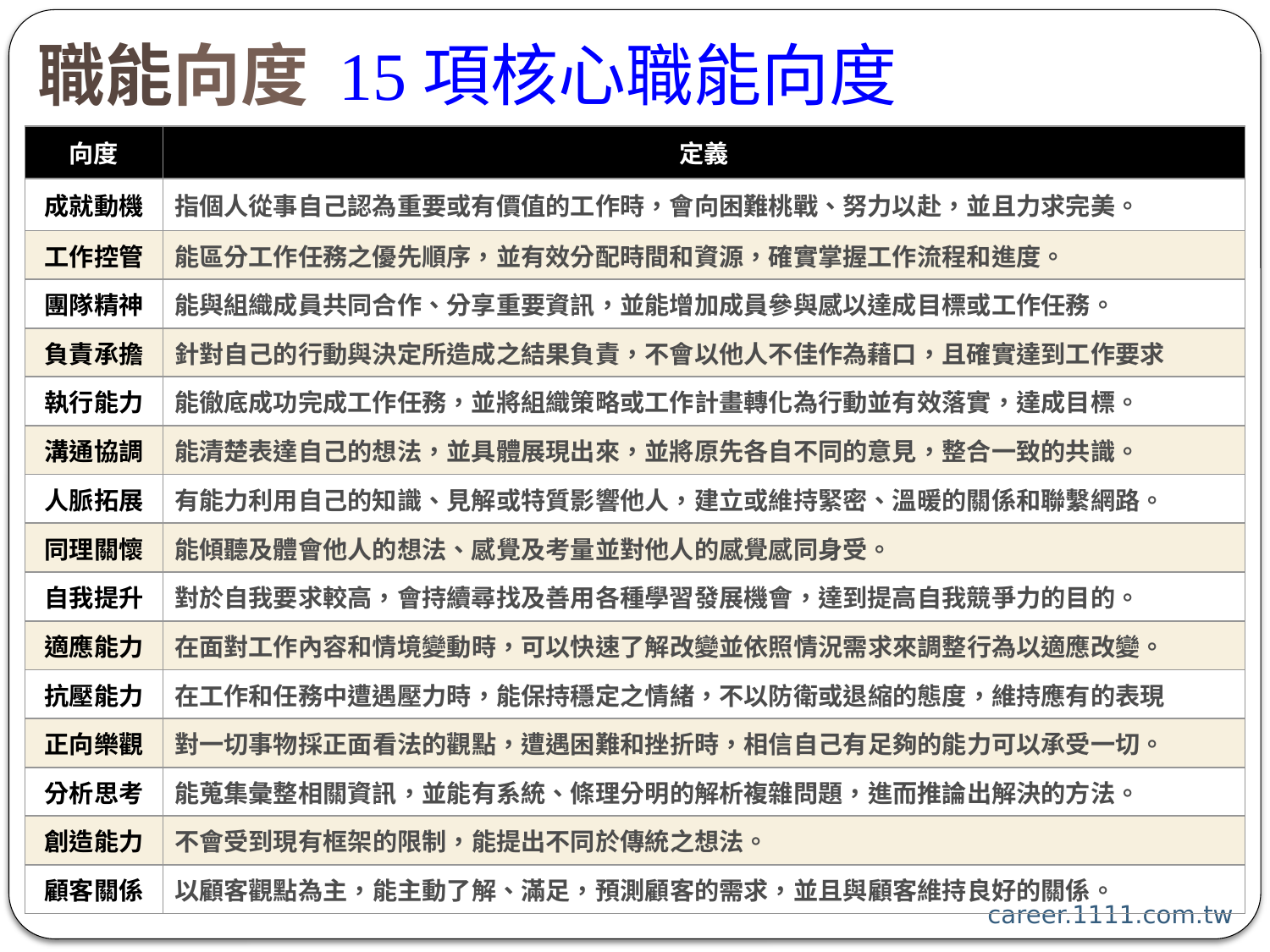

# 職能向度 15項核心職能向度
| 向度 | 定義 |
| --- | --- |
| 成就動機 | 指個人從事自己認為重要或有價值的工作時，會向困難桃戰、努力以赴，並且力求完美。 |
| 工作控管 | 能區分工作任務之優先順序，並有效分配時間和資源，確實掌握工作流程和進度。 |
| 團隊精神 | 能與組織成員共同合作、分享重要資訊，並能增加成員參與感以達成目標或工作任務。 |
| 負責承擔 | 針對自己的行動與決定所造成之結果負責，不會以他人不佳作為藉口，且確實達到工作要求 |
| 執行能力 | 能徹底成功完成工作任務，並將組織策略或工作計畫轉化為行動並有效落實，達成目標。 |
| 溝通協調 | 能清楚表達自己的想法，並具體展現出來，並將原先各自不同的意見，整合一致的共識。 |
| 人脈拓展 | 有能力利用自己的知識、見解或特質影響他人，建立或維持緊密、溫暖的關係和聯繫網路。 |
| 同理關懷 | 能傾聽及體會他人的想法、感覺及考量並對他人的感覺感同身受。 |
| 自我提升 | 對於自我要求較高，會持續尋找及善用各種學習發展機會，達到提高自我競爭力的目的。 |
| 適應能力 | 在面對工作內容和情境變動時，可以快速了解改變並依照情況需求來調整行為以適應改變。 |
| 抗壓能力 | 在工作和任務中遭遇壓力時，能保持穩定之情緒，不以防衛或退縮的態度，維持應有的表現 |
| 正向樂觀 | 對一切事物採正面看法的觀點，遭遇困難和挫折時，相信自己有足夠的能力可以承受一切。 |
| 分析思考 | 能蒐集彙整相關資訊，並能有系統、條理分明的解析複雜問題，進而推論出解決的方法。 |
| 創造能力 | 不會受到現有框架的限制，能提出不同於傳統之想法。 |
| 顧客關係 | 以顧客觀點為主，能主動了解、滿足，預測顧客的需求，並且與顧客維持良好的關係。 |